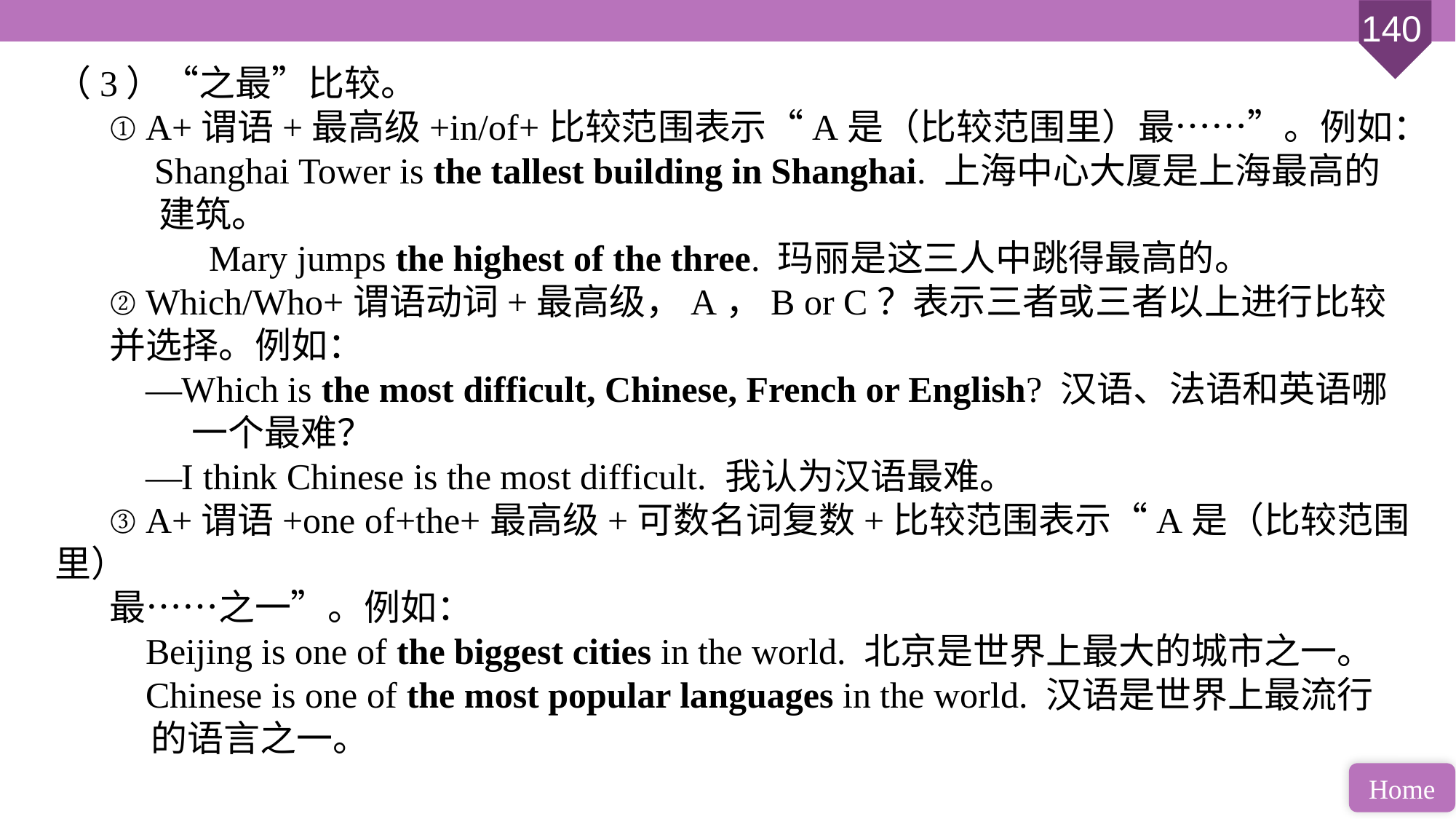

（3）“之最”比较。
① A+谓语+最高级+in/of+比较范围表示“A是（比较范围里）最……”。例如：
     Shanghai Tower is the tallest building in Shanghai. 上海中心大厦是上海最高的
     建筑。
           Mary jumps the highest of the three. 玛丽是这三人中跳得最高的。
② Which/Who+谓语动词+最高级，A，B or C？表示三者或三者以上进行比较
并选择。例如：
    —Which is the most difficult, Chinese, French or English? 汉语、法语和英语哪
         一个最难？
    —I think Chinese is the most difficult. 我认为汉语最难。
③ A+谓语+one of+the+最高级+可数名词复数+比较范围表示“A是（比较范围里）
最……之一”。例如：
    Beijing is one of the biggest cities in the world. 北京是世界上最大的城市之一。
    Chinese is one of the most popular languages in the world. 汉语是世界上最流行
    的语言之一。